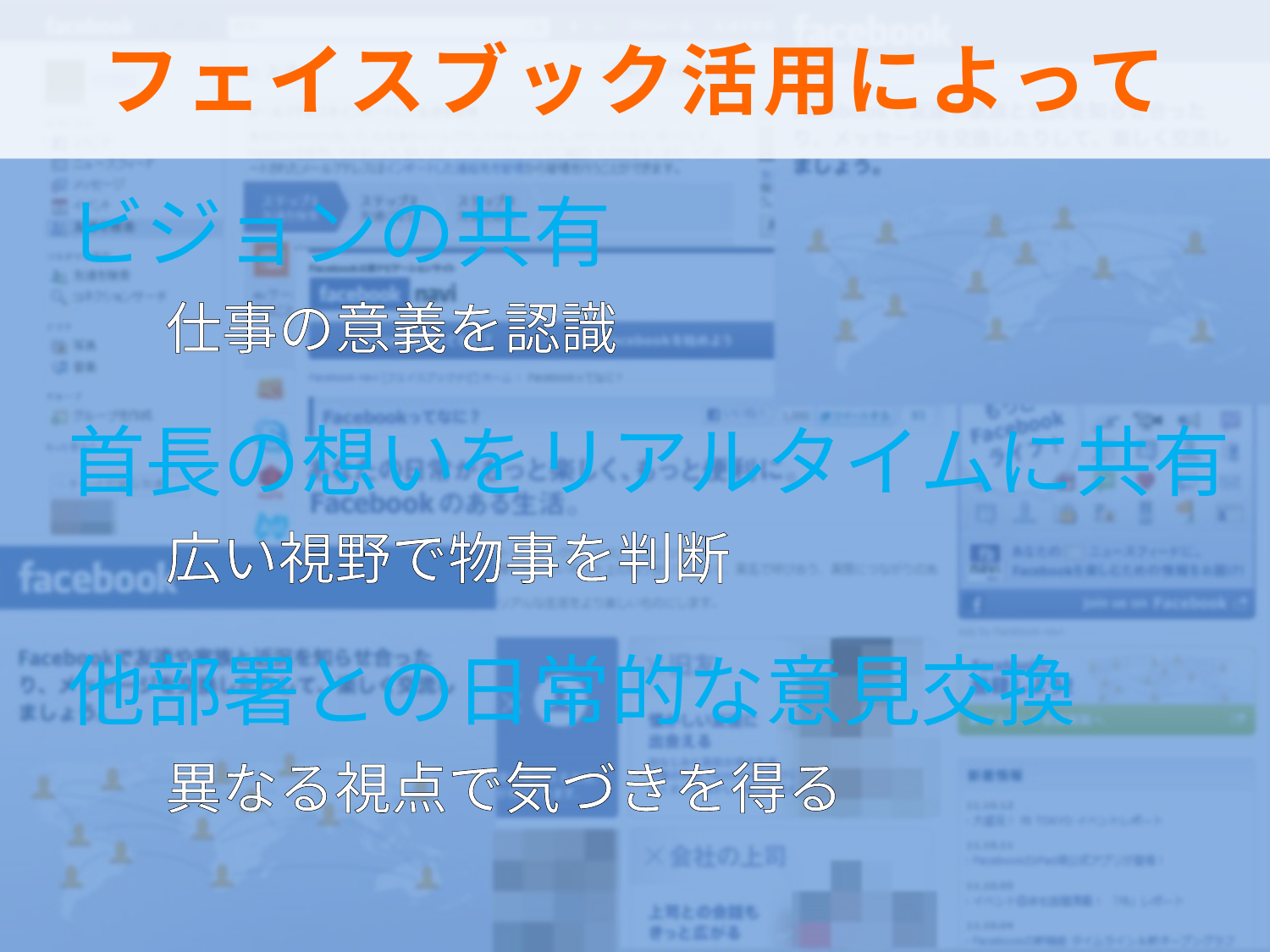

# フェイスブック活用によって

ビジョンの共有
　仕事の意義を認識
首長の想いをリアルタイムに共有
　広い視野で物事を判断
他部署との日常的な意見交換
　異なる視点で気づきを得る